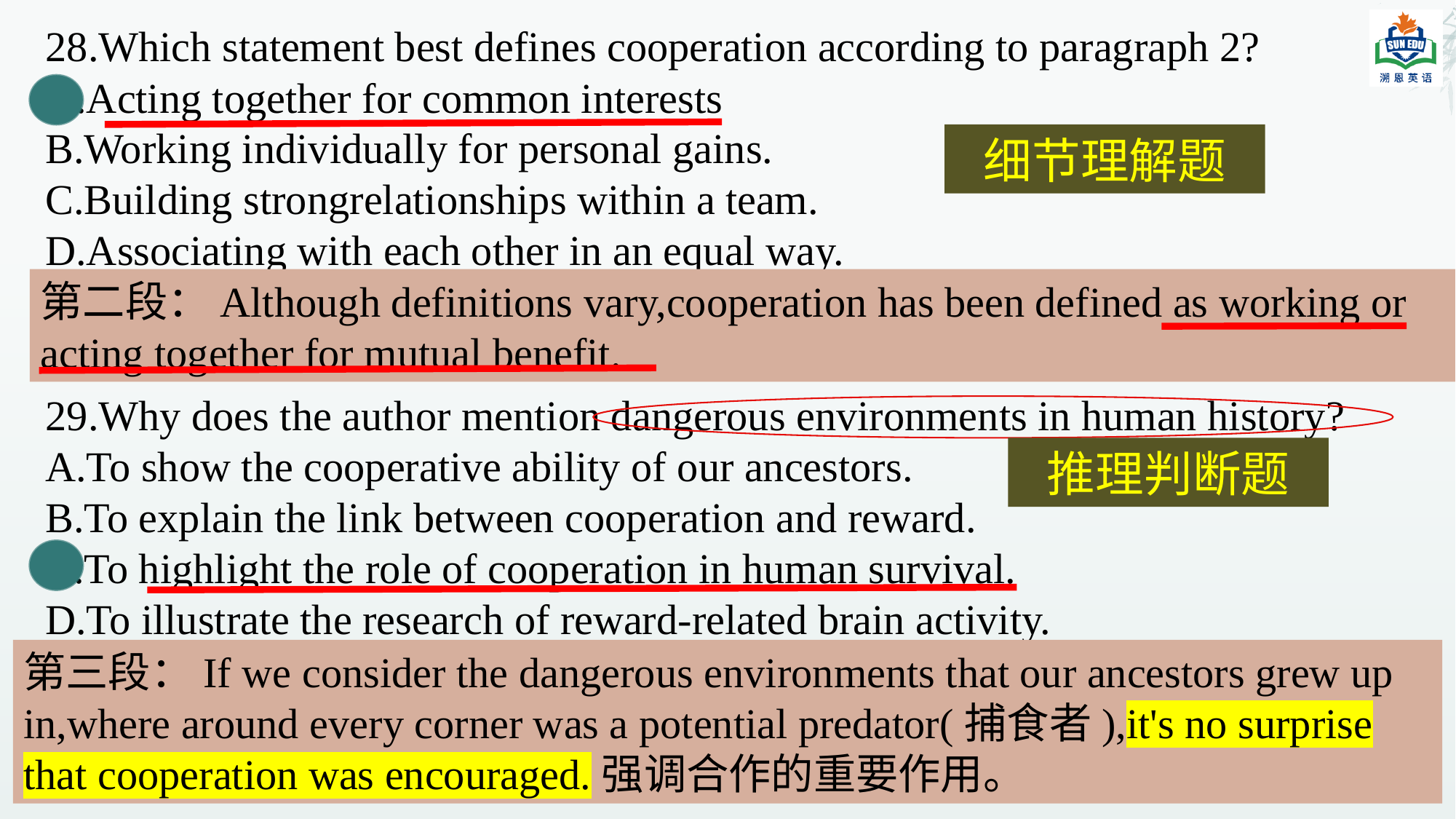

28.Which statement best defines cooperation according to paragraph 2?
A.Acting together for common interests
B.Working individually for personal gains.
C.Building strongrelationships within a team.
D.Associating with each other in an equal way.

细节理解题
第二段：Although definitions vary,cooperation has been defined as working or acting together for mutual benefit.
29.Why does the author mention dangerous environments in human history?
A.To show the cooperative ability of our ancestors.
B.To explain the link between cooperation and reward.
C.To highlight the role of cooperation in human survival.
D.To illustrate the research of reward-related brain activity.

推理判断题

第三段：If we consider the dangerous environments that our ancestors grew up in,where around every corner was a potential predator(捕食者),it's no surprise that cooperation was encouraged.强调合作的重要作用。